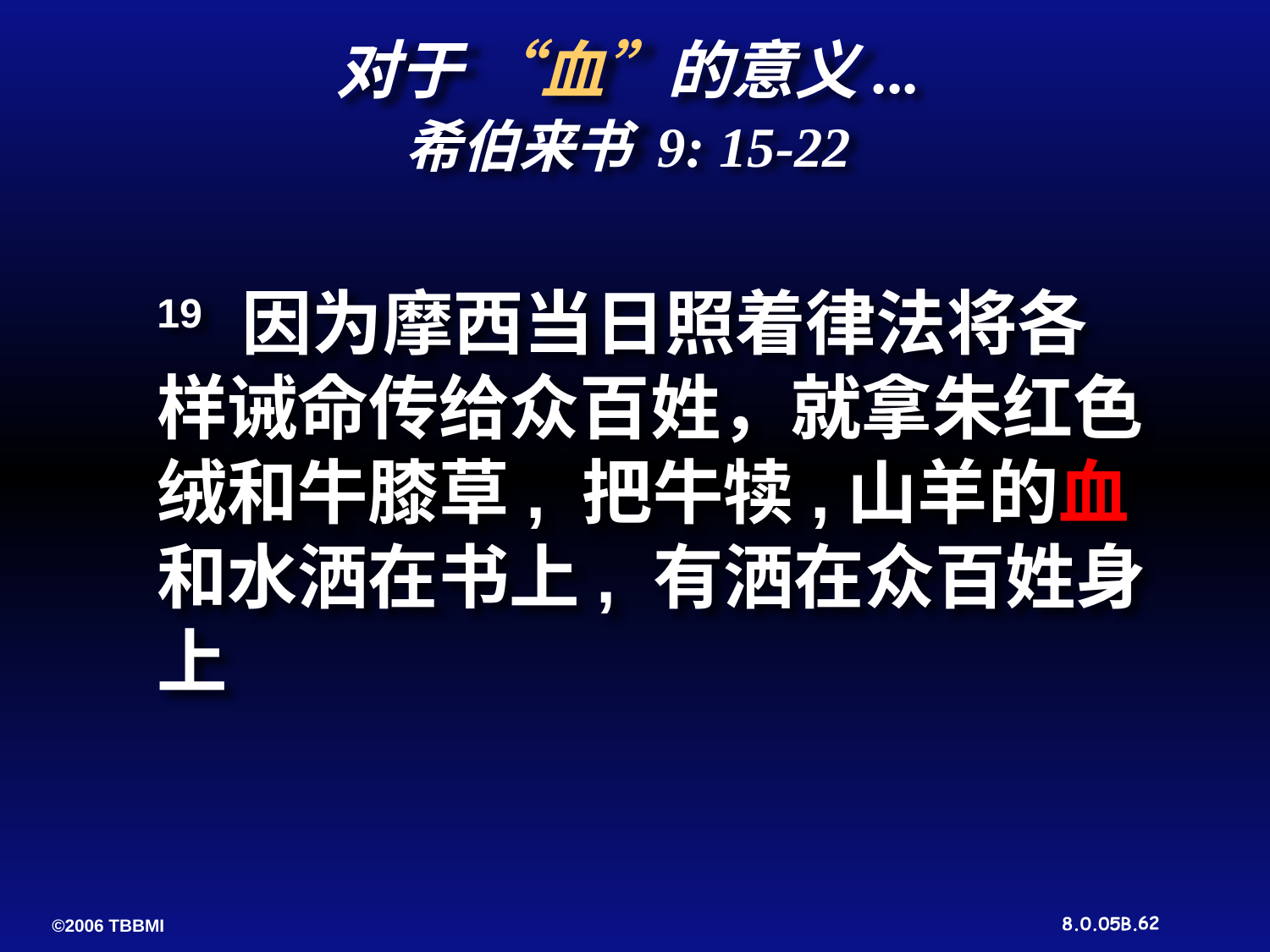

对于 “血”的意义...
希伯来书 9: 15-22
19  因为摩西当日照着律法将各样诫命传给众百姓，就拿朱红色绒和牛膝草, 把牛犊,山羊的血和水洒在书上, 有洒在众百姓身上

62